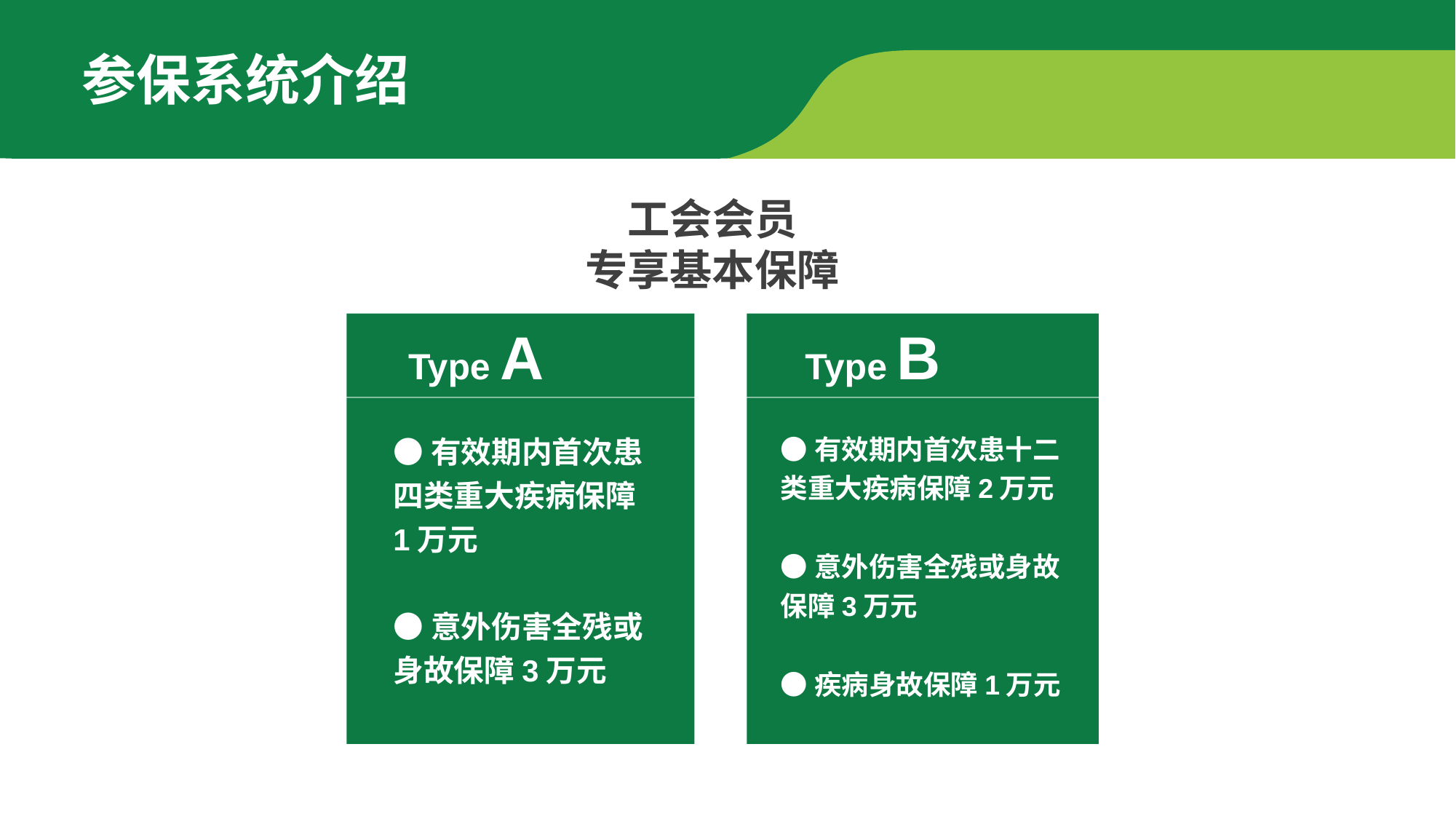

参保系统介绍

工会会员
专享基本保障
     Type A

●有效期内首次患四类重大疾病保障1万元

●意外伤害全残或身故保障3万元
    Type B

●有效期内首次患十二类重大疾病保障2万元

●意外伤害全残或身故保障3万元

●疾病身故保障1万元